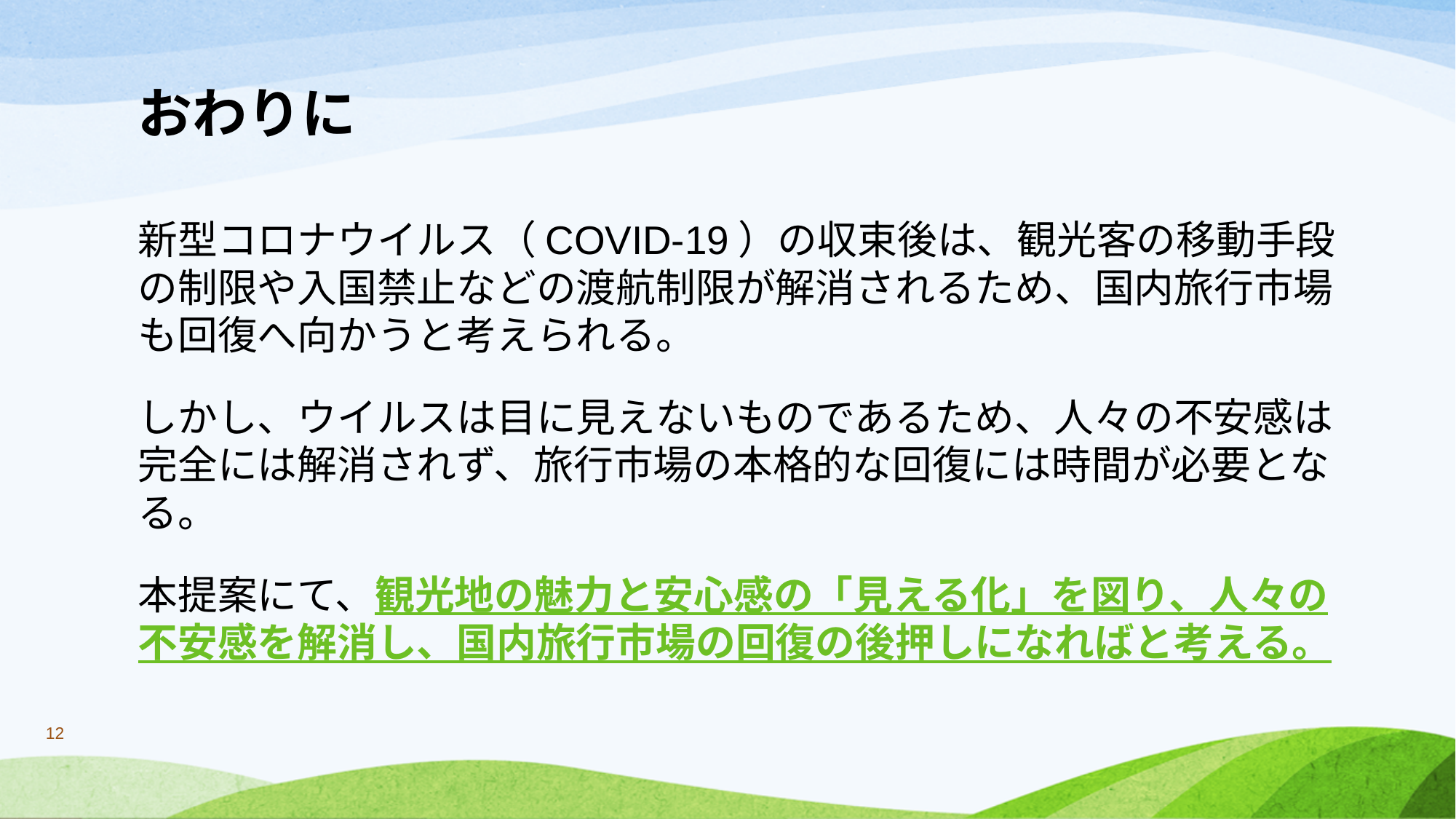

おわりに
新型コロナウイルス（COVID-19）の収束後は、観光客の移動手段の制限や入国禁止などの渡航制限が解消されるため、国内旅行市場も回復へ向かうと考えられる。
しかし、ウイルスは目に見えないものであるため、人々の不安感は完全には解消されず、旅行市場の本格的な回復には時間が必要となる。
本提案にて、観光地の魅力と安心感の「見える化」を図り、人々の不安感を解消し、国内旅行市場の回復の後押しになればと考える。

12